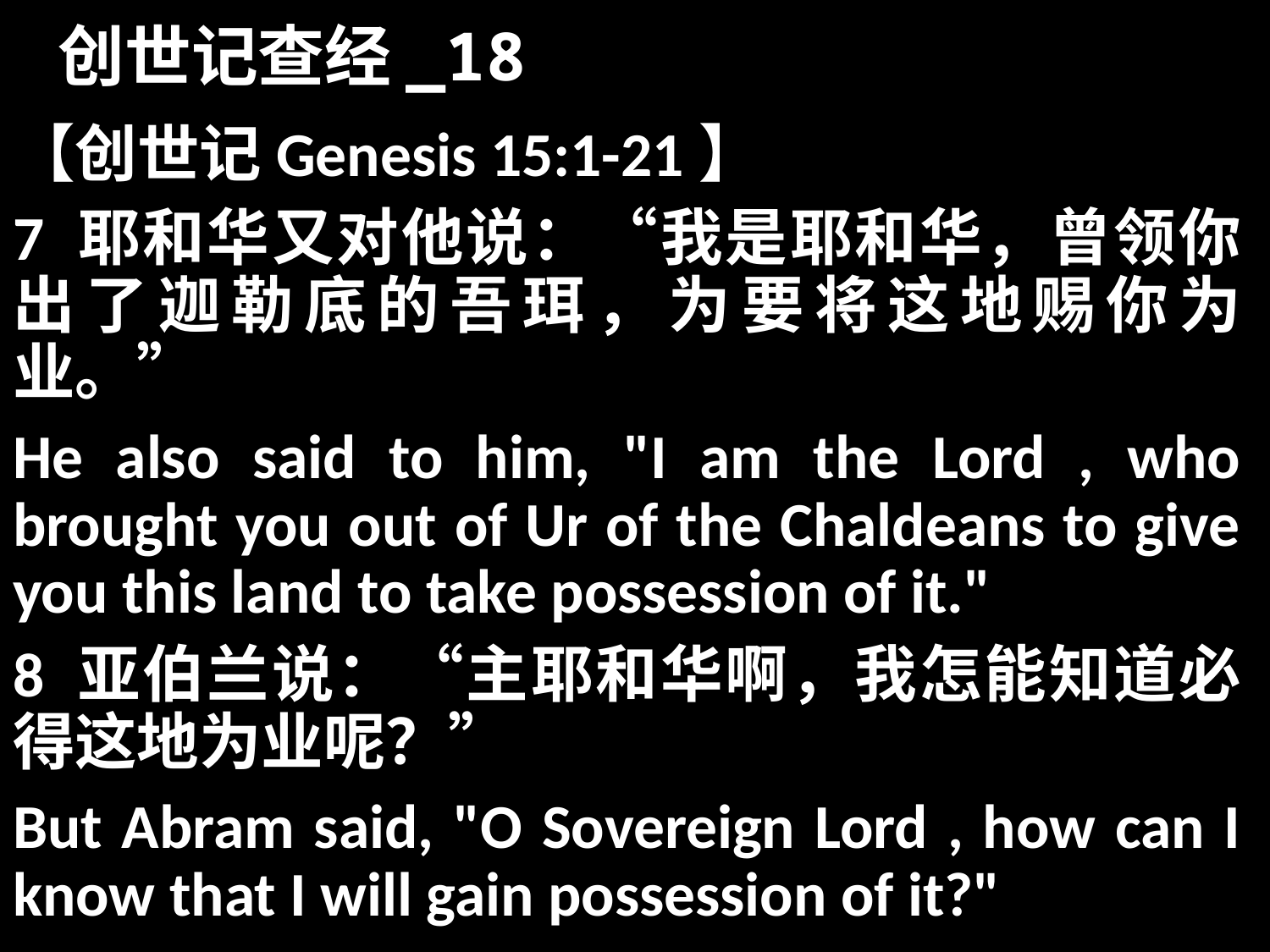

# 创世记查经_18
【创世记Genesis 15:1-21】
7 耶和华又对他说：“我是耶和华，曾领你出了迦勒底的吾珥，为要将这地赐你为业。”
He also said to him, "I am the Lord , who brought you out of Ur of the Chaldeans to give you this land to take possession of it."
8 亚伯兰说：“主耶和华啊，我怎能知道必得这地为业呢？”
But Abram said, "O Sovereign Lord , how can I know that I will gain possession of it?"